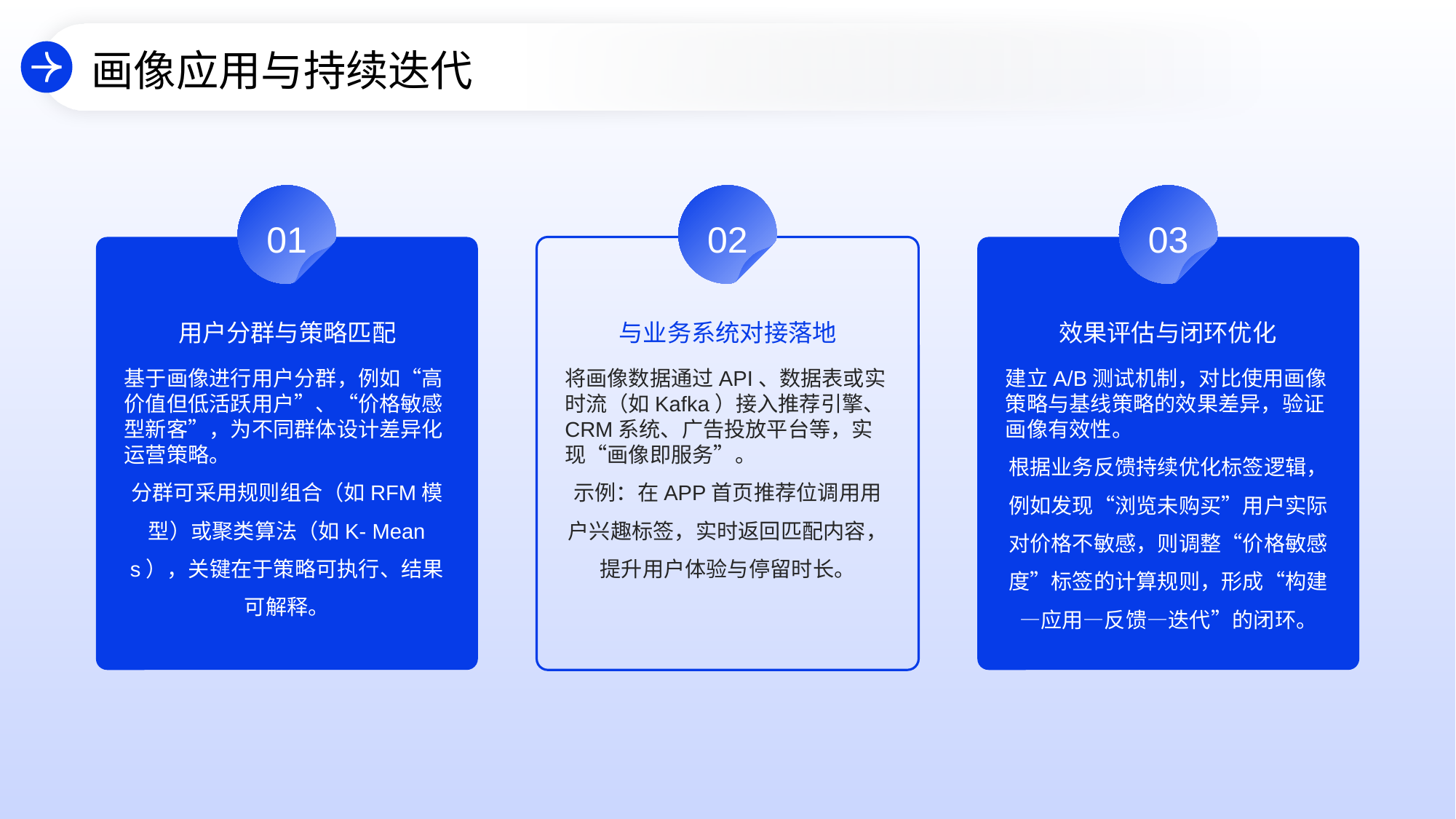

画像应用与持续迭代

01
02
03

用户分群与策略匹配
与业务系统对接落地
效果评估与闭环优化
基于画像进行用户分群，例如“高价值但低活跃用户”、“价格敏感型新客”，为不同群体设计差异化运营策略。
分群可采用规则组合（如RFM模型）或聚类算法（如K- Means），关键在于策略可执行、结果可解释。
将画像数据通过API、数据表或实时流（如Kafka）接入推荐引擎、CRM系统、广告投放平台等，实现“画像即服务”。
示例：在APP首页推荐位调用用户兴趣标签，实时返回匹配内容，提升用户体验与停留时长。
建立A/B测试机制，对比使用画像策略与基线策略的效果差异，验证画像有效性。
根据业务反馈持续优化标签逻辑，例如发现“浏览未购买”用户实际对价格不敏感，则调整“价格敏感度”标签的计算规则，形成“构建—应用—反馈—迭代”的闭环。